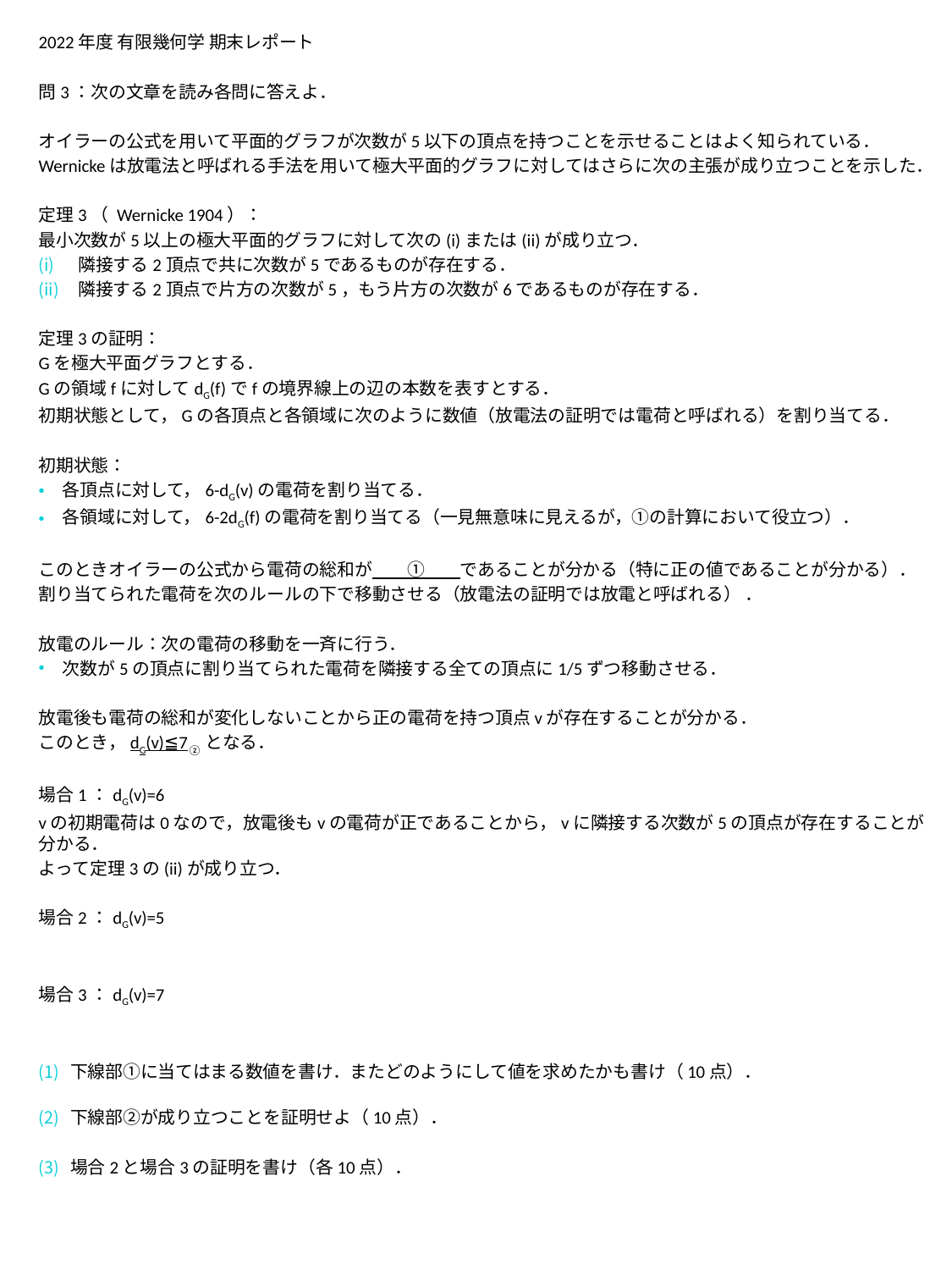

2022年度 有限幾何学 期末レポート

問3：次の文章を読み各問に答えよ．

オイラーの公式を用いて平面的グラフが次数が5以下の頂点を持つことを示せることはよく知られている．
Wernickeは放電法と呼ばれる手法を用いて極大平面的グラフに対してはさらに次の主張が成り立つことを示した．

定理3（ Wernicke 1904）：
最小次数が5以上の極大平面的グラフに対して次の(i)または(ii)が成り立つ．
隣接する2頂点で共に次数が5であるものが存在する．
隣接する2頂点で片方の次数が5，もう片方の次数が6であるものが存在する．

定理3の証明：
Gを極大平面グラフとする．
Gの領域fに対してdG(f)でfの境界線上の辺の本数を表すとする．
初期状態として，Gの各頂点と各領域に次のように数値（放電法の証明では電荷と呼ばれる）を割り当てる．

初期状態：
各頂点に対して，6-dG(v)の電荷を割り当てる．
各領域に対して，6-2dG(f)の電荷を割り当てる（一見無意味に見えるが，①の計算において役立つ）．

このときオイラーの公式から電荷の総和が　　①　　であることが分かる（特に正の値であることが分かる）．
割り当てられた電荷を次のルールの下で移動させる（放電法の証明では放電と呼ばれる） ．

放電のルール：次の電荷の移動を一斉に行う．
次数が5の頂点に割り当てられた電荷を隣接する全ての頂点に1/5ずつ移動させる．

放電後も電荷の総和が変化しないことから正の電荷を持つ頂点vが存在することが分かる．
このとき，dG(v)≦7②となる．

場合1：dG(v)=6
vの初期電荷は0なので，放電後もvの電荷が正であることから，vに隣接する次数が5の頂点が存在することが分かる．
よって定理3の(ii)が成り立つ．

場合2：dG(v)=5

場合3：dG(v)=7

下線部①に当てはまる数値を書け．またどのようにして値を求めたかも書け（10点）．
下線部②が成り立つことを証明せよ（10点）．

場合2と場合3の証明を書け（各10点）．